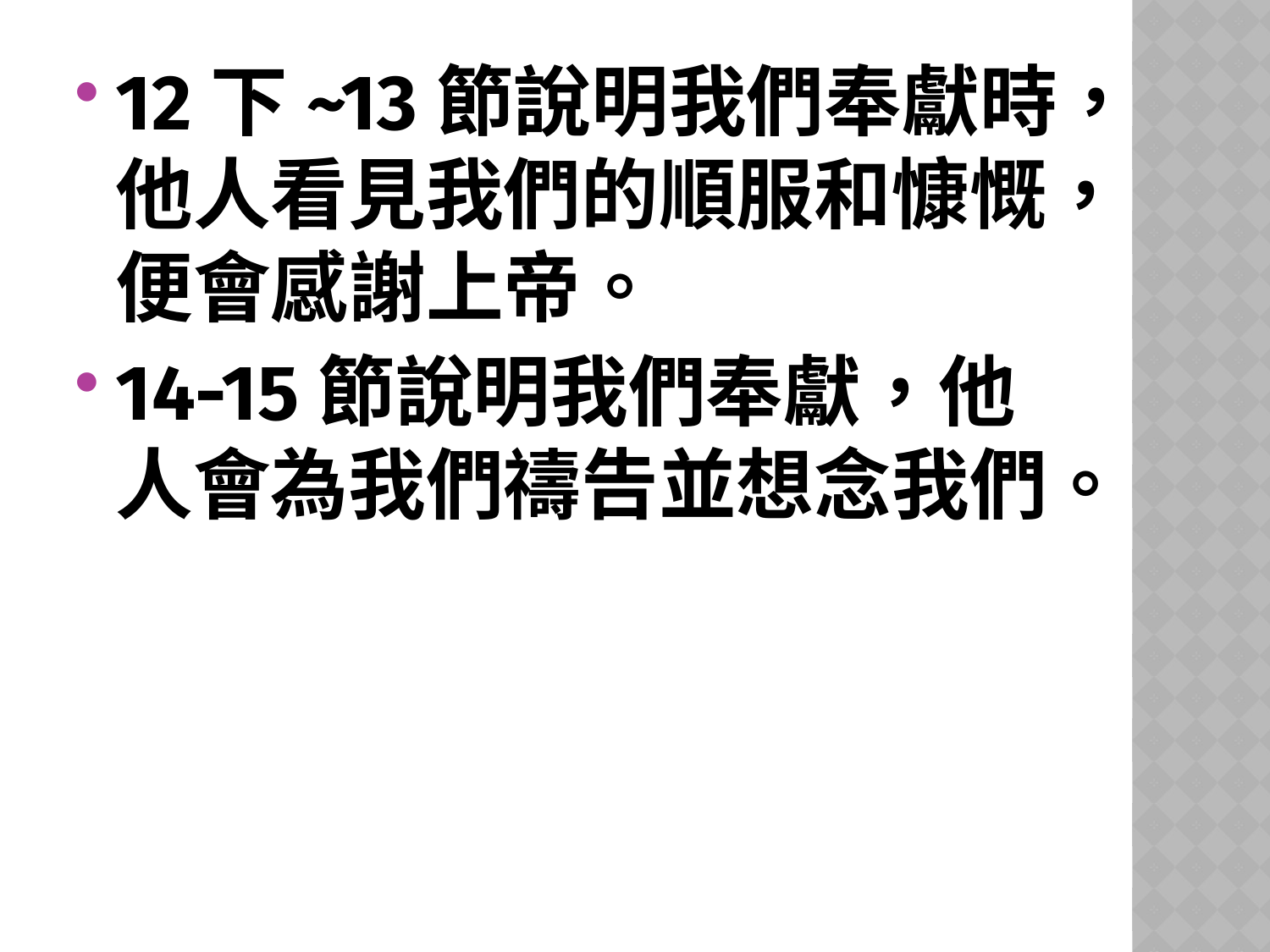

12下~13節說明我們奉獻時，他人看見我們的順服和慷慨，便會感謝上帝。
14-15節說明我們奉獻，他人會為我們禱告並想念我們。